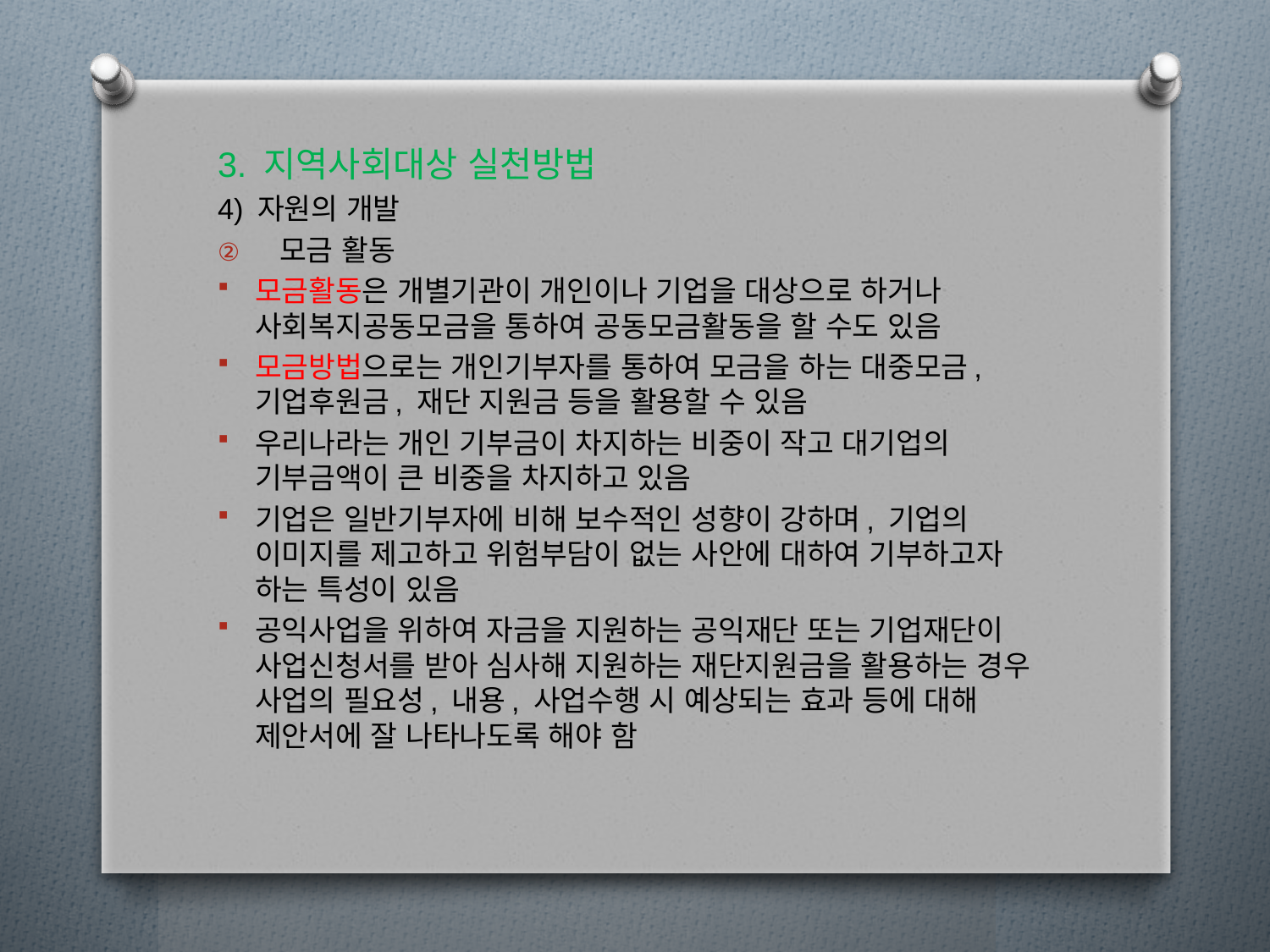

3. 지역사회대상 실천방법
4) 자원의 개발
모금 활동
모금활동은 개별기관이 개인이나 기업을 대상으로 하거나 사회복지공동모금을 통하여 공동모금활동을 할 수도 있음
모금방법으로는 개인기부자를 통하여 모금을 하는 대중모금, 기업후원금, 재단 지원금 등을 활용할 수 있음
우리나라는 개인 기부금이 차지하는 비중이 작고 대기업의 기부금액이 큰 비중을 차지하고 있음
기업은 일반기부자에 비해 보수적인 성향이 강하며, 기업의 이미지를 제고하고 위험부담이 없는 사안에 대하여 기부하고자 하는 특성이 있음
공익사업을 위하여 자금을 지원하는 공익재단 또는 기업재단이 사업신청서를 받아 심사해 지원하는 재단지원금을 활용하는 경우 사업의 필요성, 내용, 사업수행 시 예상되는 효과 등에 대해 제안서에 잘 나타나도록 해야 함